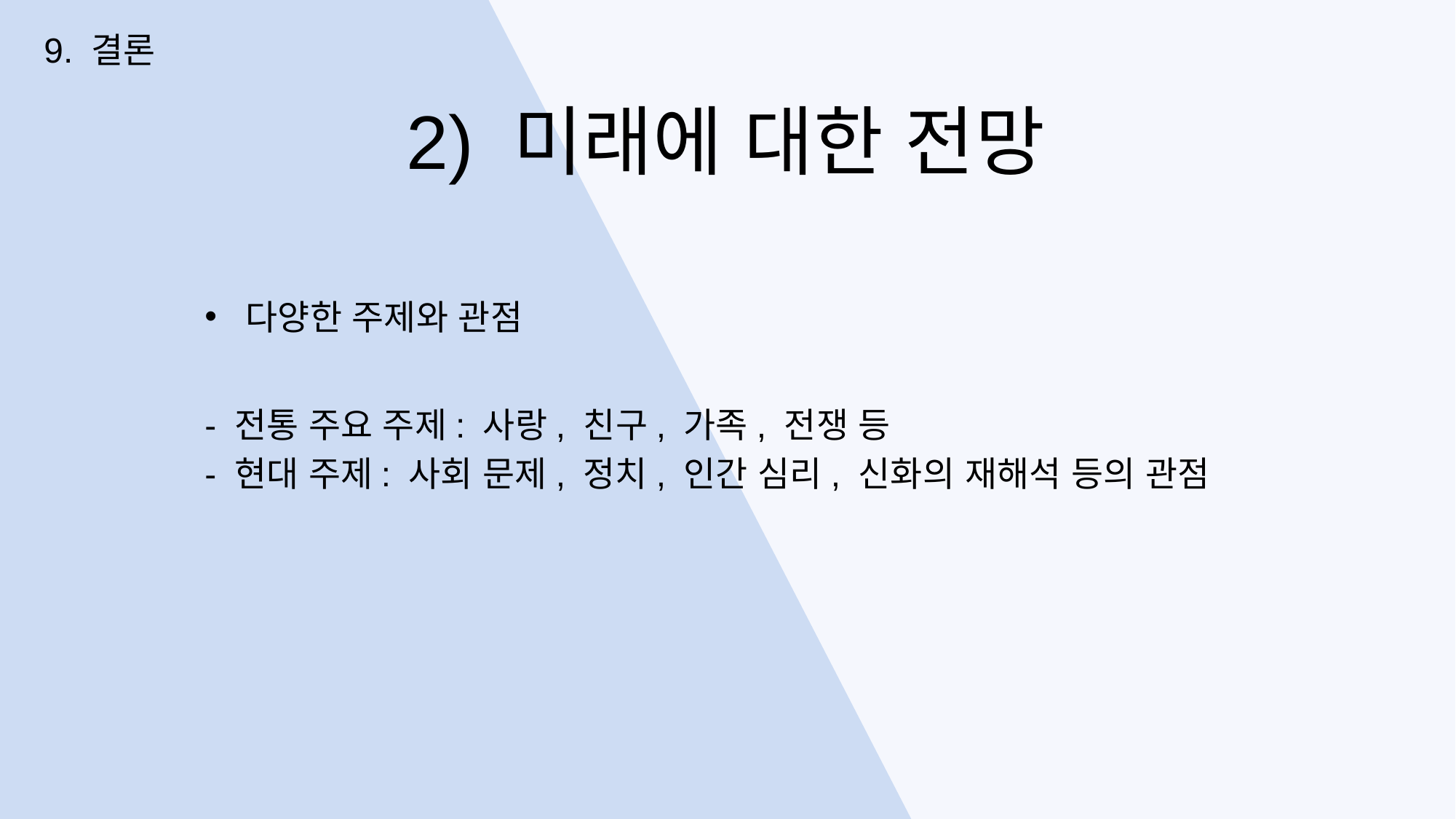

9. 결론
2) 미래에 대한 전망
다양한 주제와 관점

- 전통 주요 주제: 사랑, 친구, 가족, 전쟁 등
- 현대 주제: 사회 문제, 정치, 인간 심리, 신화의 재해석 등의 관점